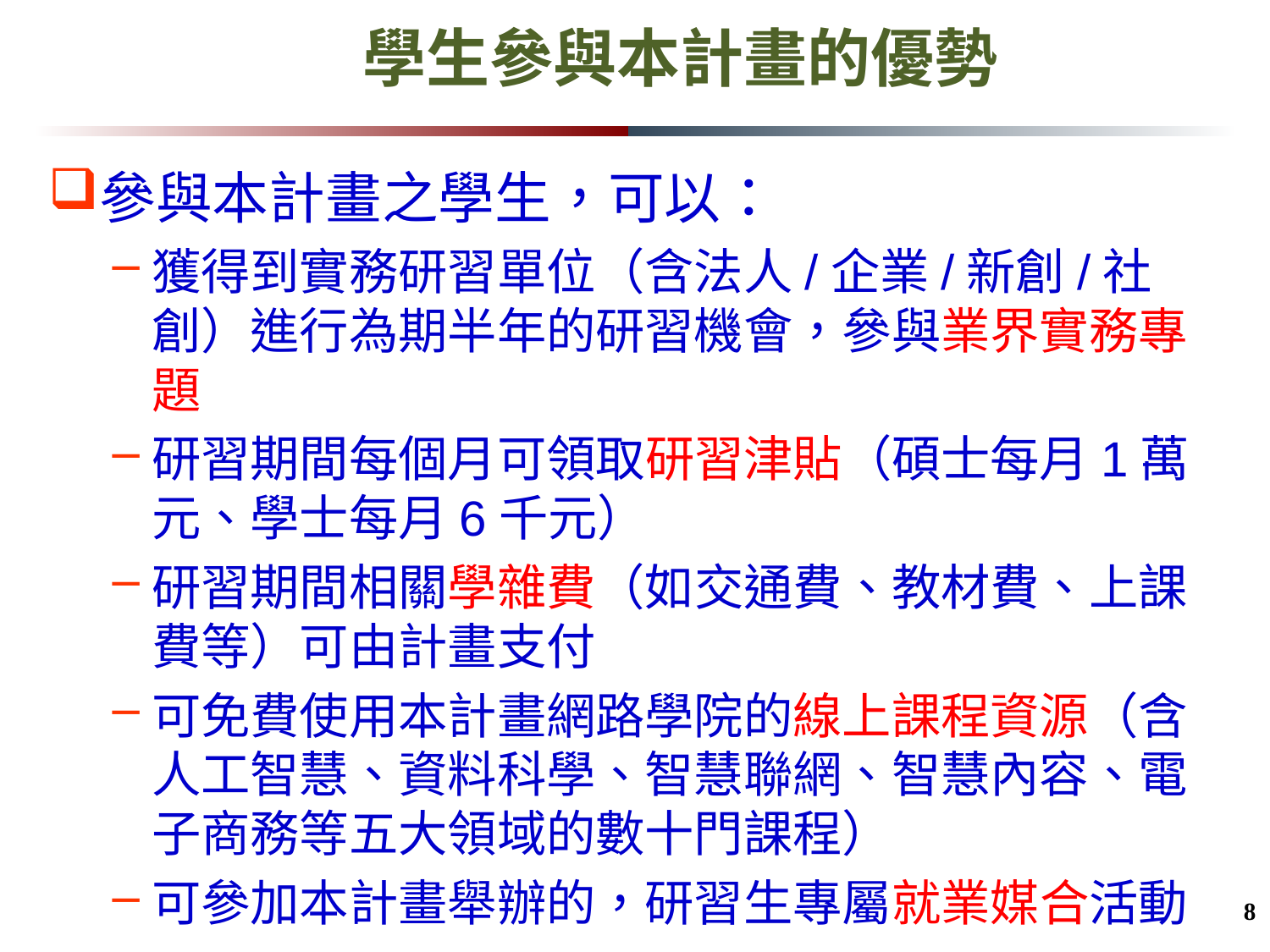

# 學生參與本計畫的優勢
參與本計畫之學生，可以：
獲得到實務研習單位（含法人/企業/新創/社創）進行為期半年的研習機會，參與業界實務專題
研習期間每個月可領取研習津貼（碩士每月1萬元、學士每月6千元）
研習期間相關學雜費（如交通費、教材費、上課費等）可由計畫支付
可免費使用本計畫網路學院的線上課程資源（含人工智慧、資料科學、智慧聯網、智慧內容、電子商務等五大領域的數十門課程）
可參加本計畫舉辦的，研習生專屬就業媒合活動